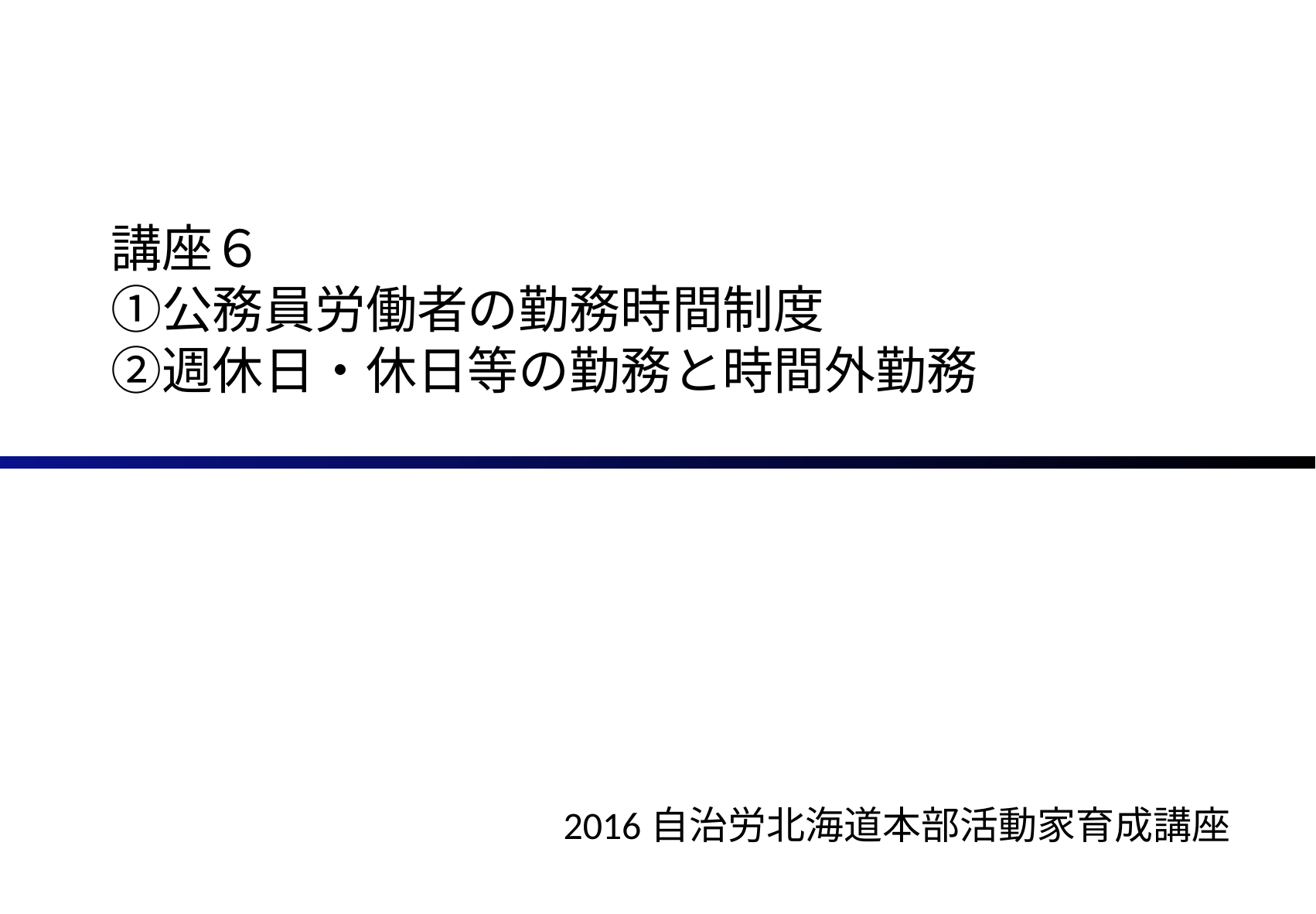

# 講座６ ①公務員労働者の勤務時間制度 ②週休日・休日等の勤務と時間外勤務

2016自治労北海道本部活動家育成講座